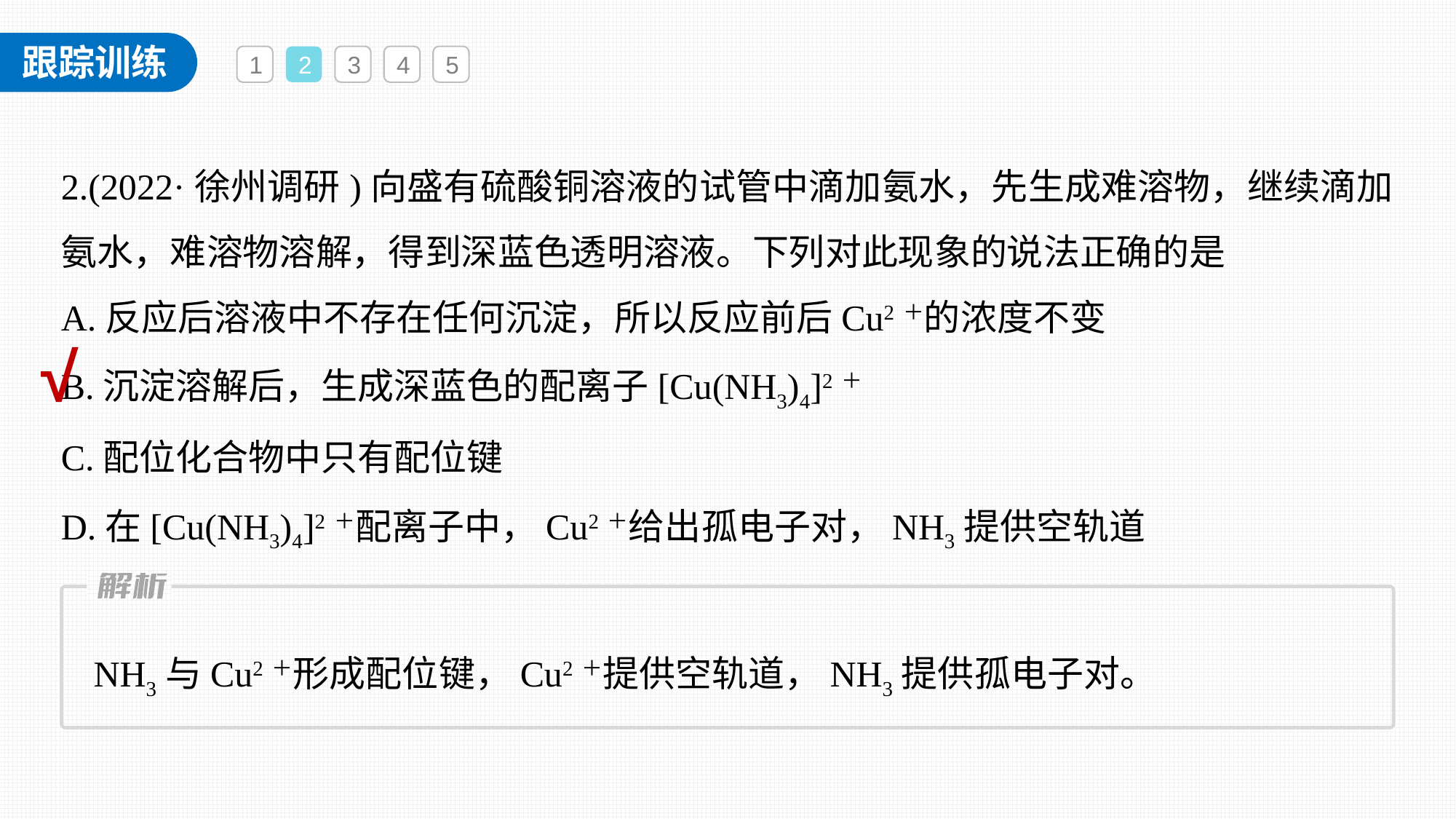

1
2
3
4
5
2.(2022·徐州调研)向盛有硫酸铜溶液的试管中滴加氨水，先生成难溶物，继续滴加氨水，难溶物溶解，得到深蓝色透明溶液。下列对此现象的说法正确的是
A.反应后溶液中不存在任何沉淀，所以反应前后Cu2＋的浓度不变
B.沉淀溶解后，生成深蓝色的配离子[Cu(NH3)4]2＋
C.配位化合物中只有配位键
D.在[Cu(NH3)4]2＋配离子中，Cu2＋给出孤电子对，NH3提供空轨道
√

NH3与Cu2＋形成配位键，Cu2＋提供空轨道，NH3提供孤电子对。